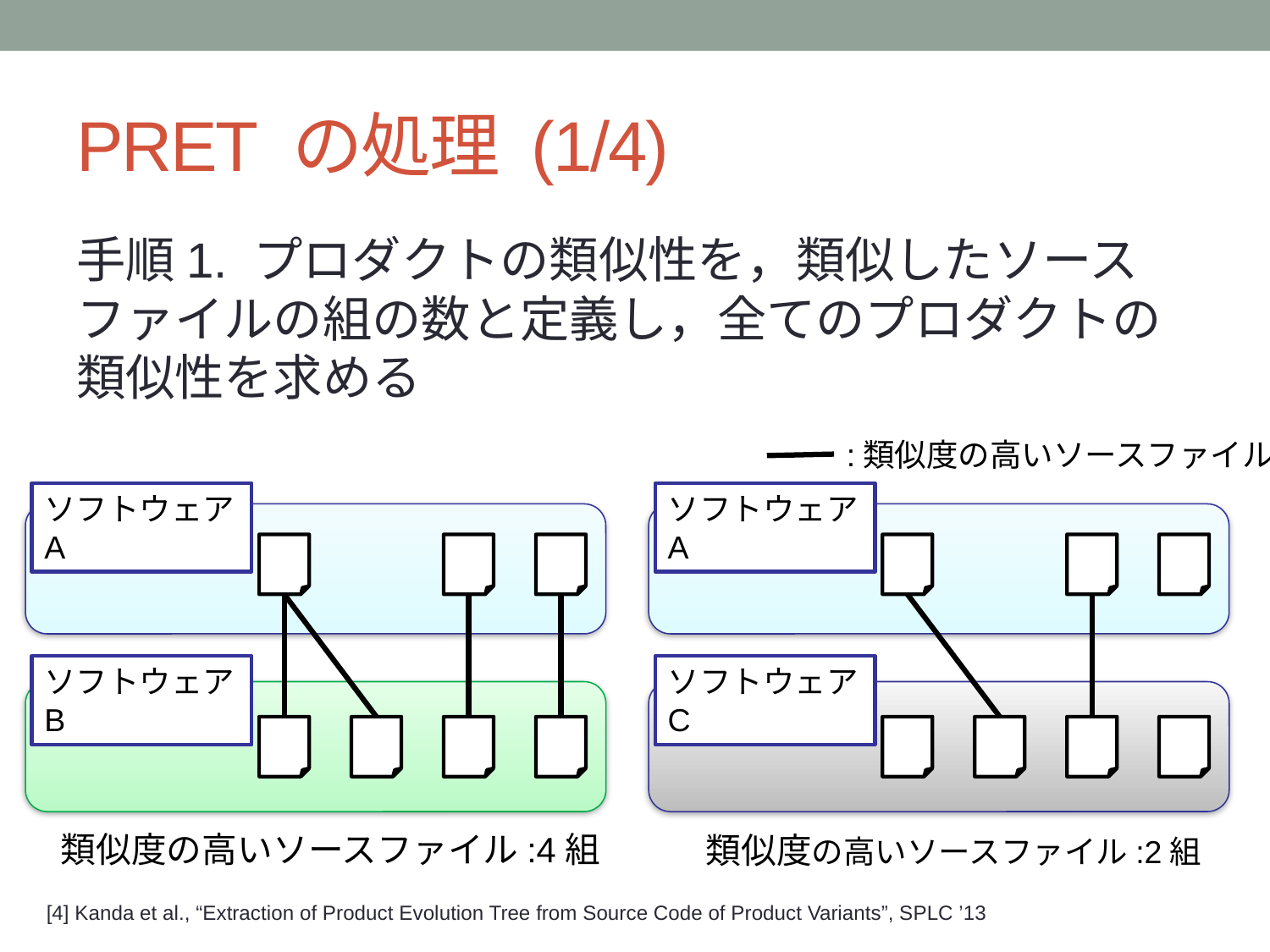

# PRET の処理 (1/4)
手順1. プロダクトの類似性を，類似したソースファイルの組の数と定義し，全てのプロダクトの類似性を求める
:類似度の高いソースファイル
ソフトウェアA
ソフトウェアA

ソフトウェアB
ソフトウェアC

類似度の高いソースファイル:4組
類似度の高いソースファイル:2組
[4] Kanda et al., “Extraction of Product Evolution Tree from Source Code of Product Variants”, SPLC ’13